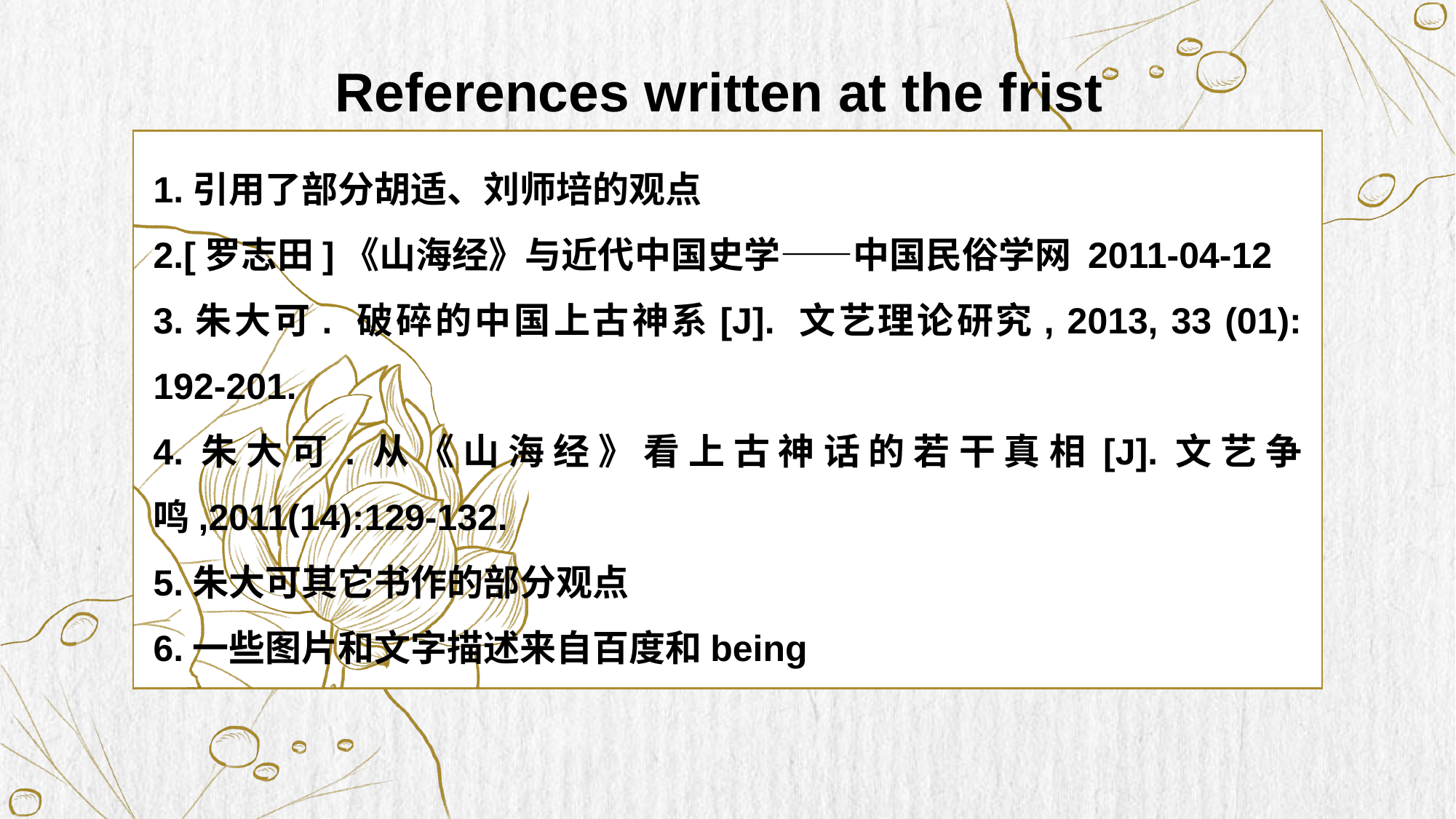

References written at the frist
1.引用了部分胡适、刘师培的观点
2.[罗志田]《山海经》与近代中国史学——中国民俗学网 2011-04-12
3.朱大可. 破碎的中国上古神系[J]. 文艺理论研究, 2013, 33 (01): 192-201.
4.朱大可.从《山海经》看上古神话的若干真相[J].文艺争鸣,2011(14):129-132.
5.朱大可其它书作的部分观点
6.一些图片和文字描述来自百度和being